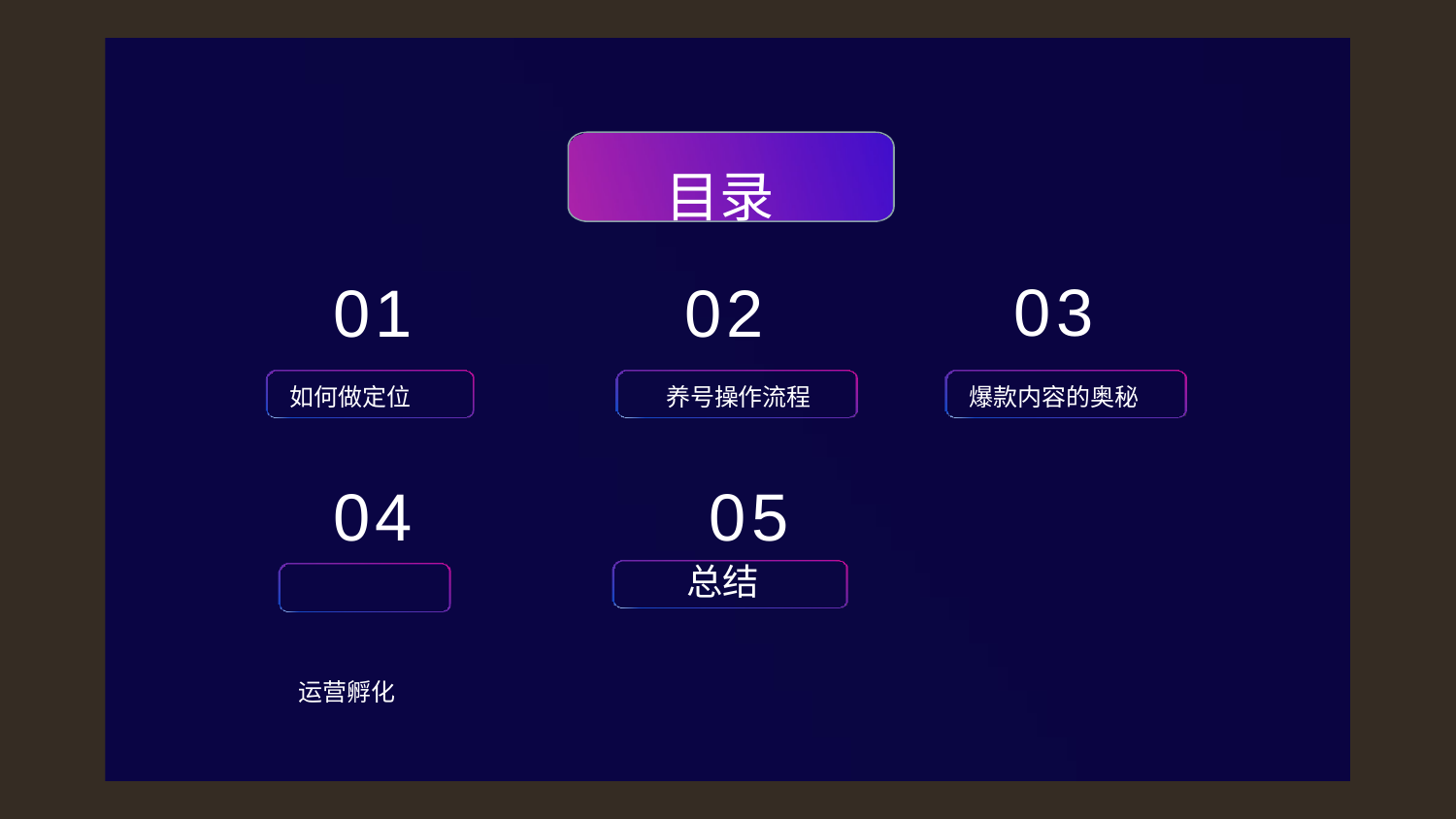

|  | 目录 |  |
| --- | --- | --- |
| 01 | 02 | 03 |
| 如何做定位 | 养号操作流程 | 爆款内容的奥秘 |
| 04 | 05 |  |
| 运营孵化 |  |  |

        总结